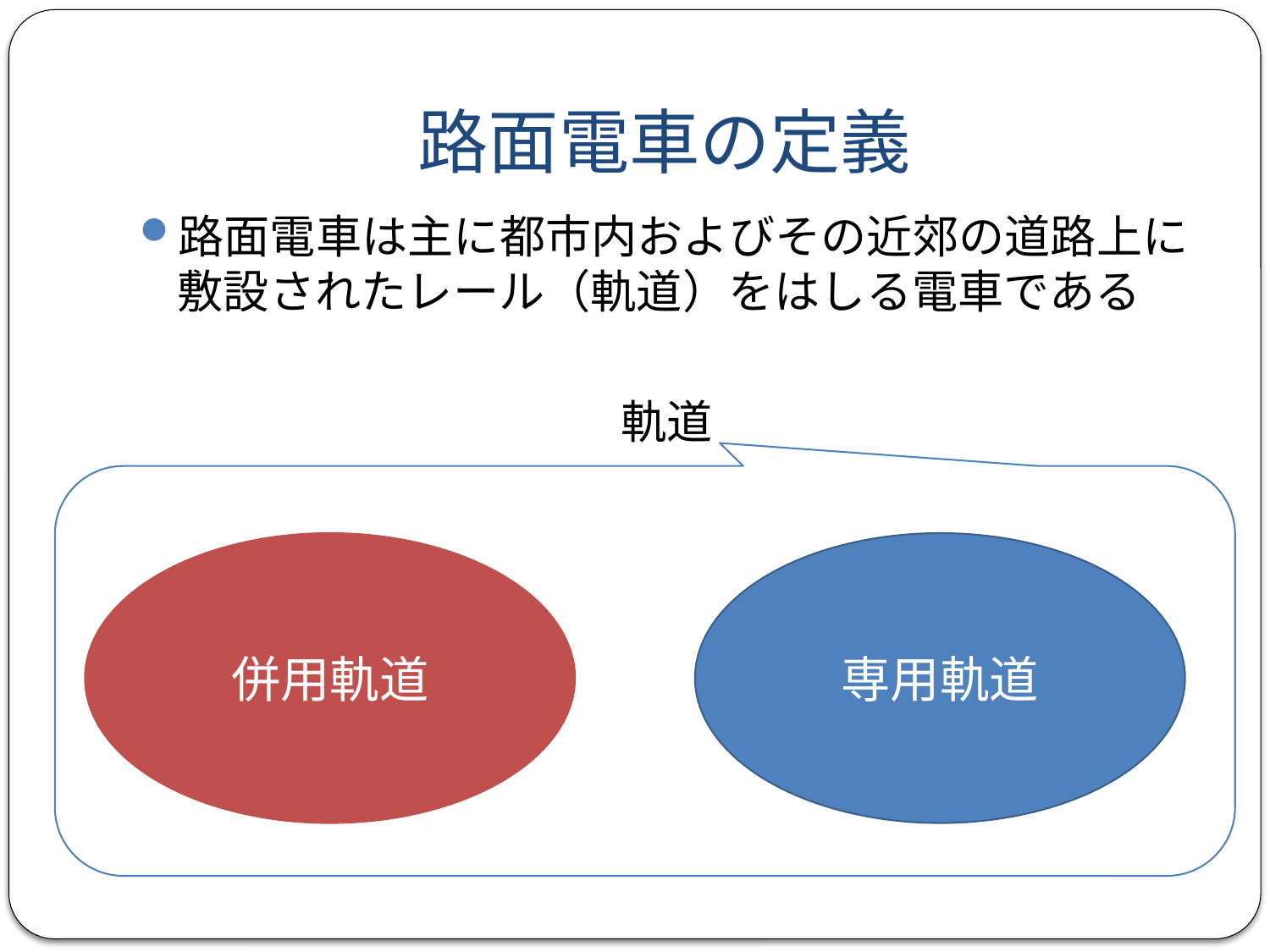

# 路面電車の定義
路面電車は主に都市内およびその近郊の道路上に敷設されたレール（軌道）をはしる電車である

軌道

併用軌道
専用軌道